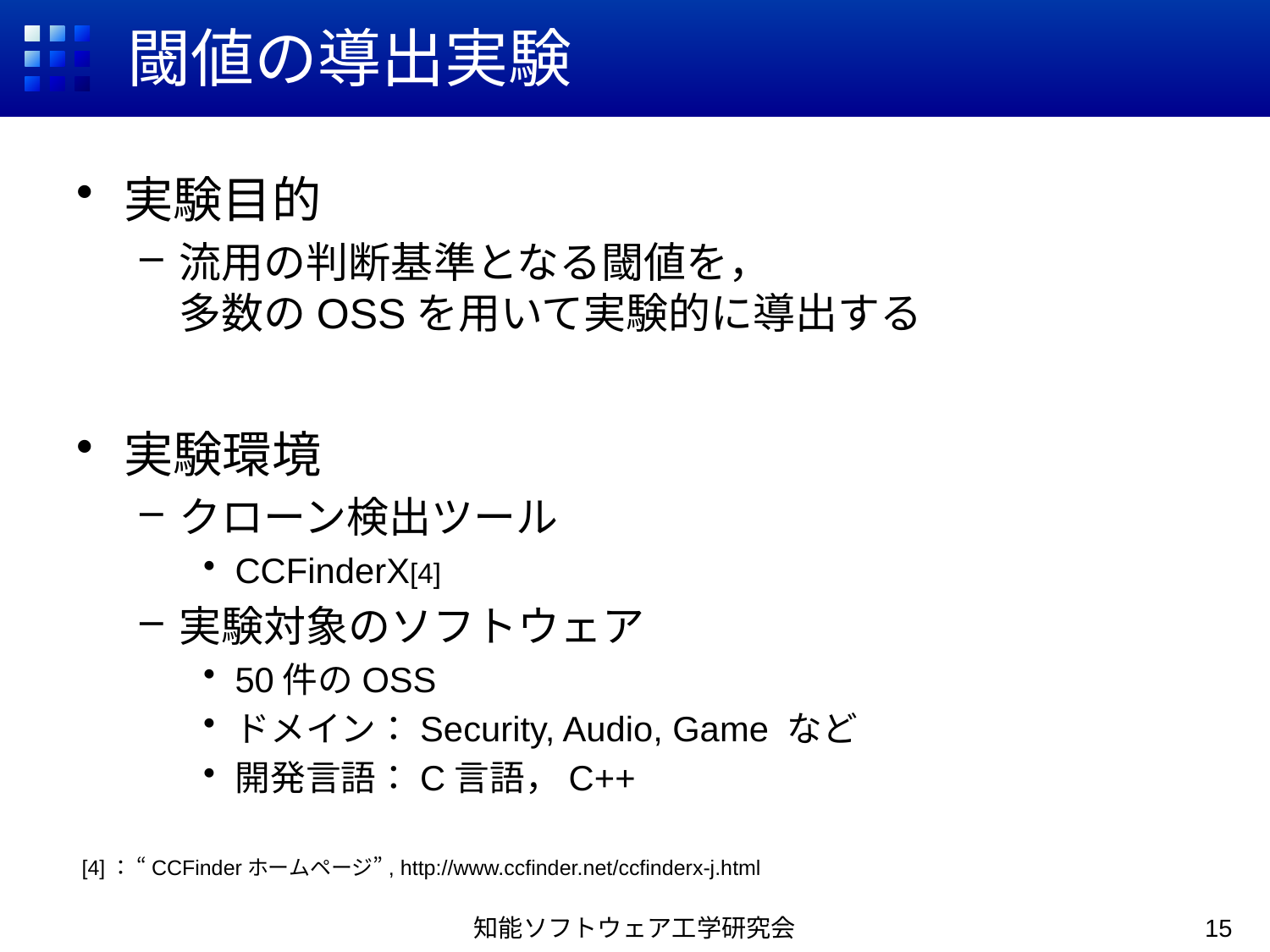

# 閾値の導出実験
実験目的
流用の判断基準となる閾値を，
多数のOSSを用いて実験的に導出する

実験環境
クローン検出ツール
CCFinderX[4]
実験対象のソフトウェア
50件のOSS
ドメイン：Security, Audio, Game など
開発言語：C言語，C++

[4]： “CCFinderホームページ”, http://www.ccfinder.net/ccfinderx-j.html
知能ソフトウェア工学研究会
15